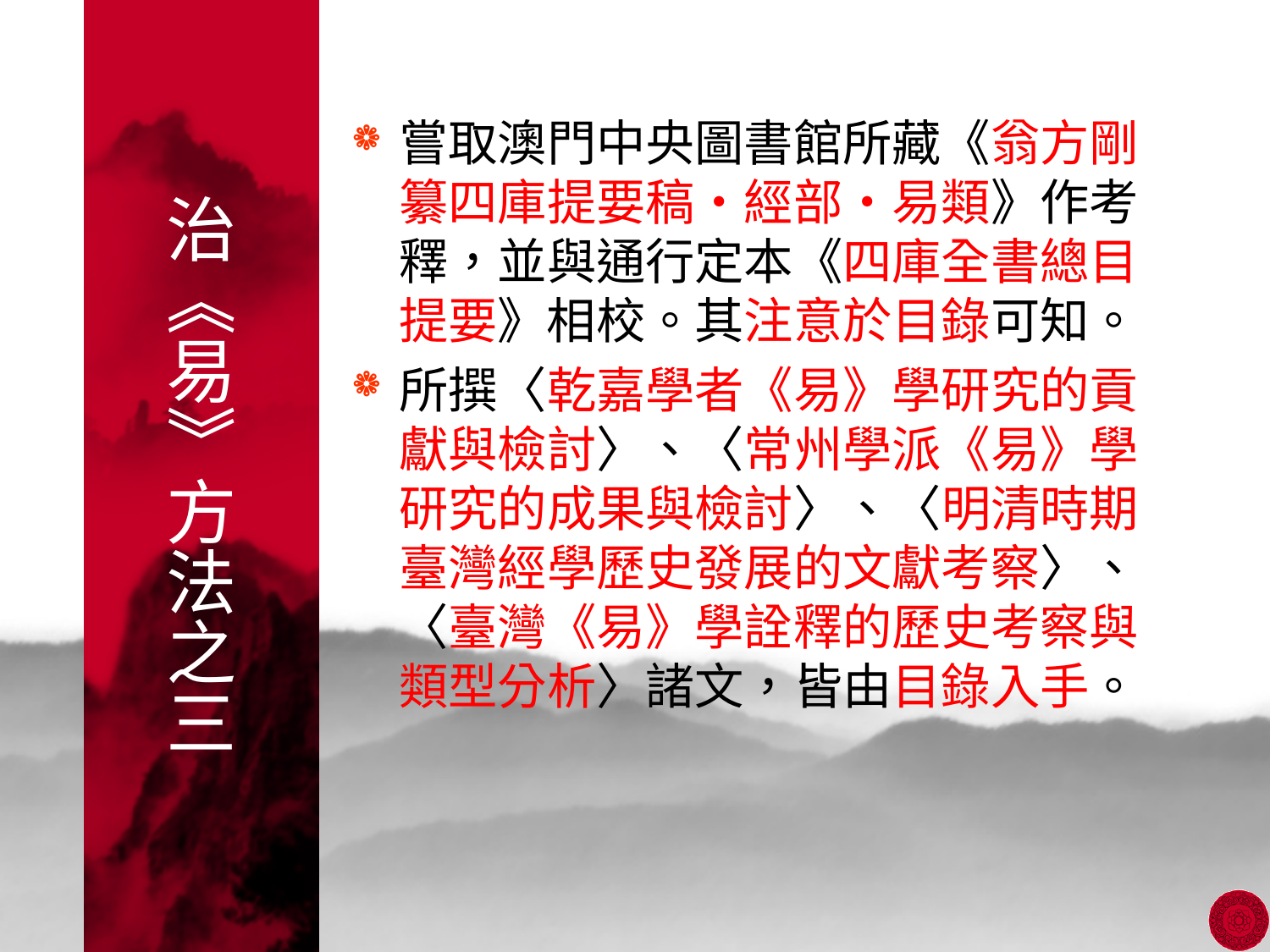

嘗取澳門中央圖書館所藏《翁方剛纂四庫提要稿・經部・易類》作考釋，並與通行定本《四庫全書總目提要》相校。其注意於目錄可知。
所撰〈乾嘉學者《易》學研究的貢獻與檢討〉、〈常州學派《易》學研究的成果與檢討〉、〈明清時期臺灣經學歷史發展的文獻考察〉、〈臺灣《易》學詮釋的歷史考察與類型分析〉諸文，皆由目錄入手。
# 治《易》方法之三